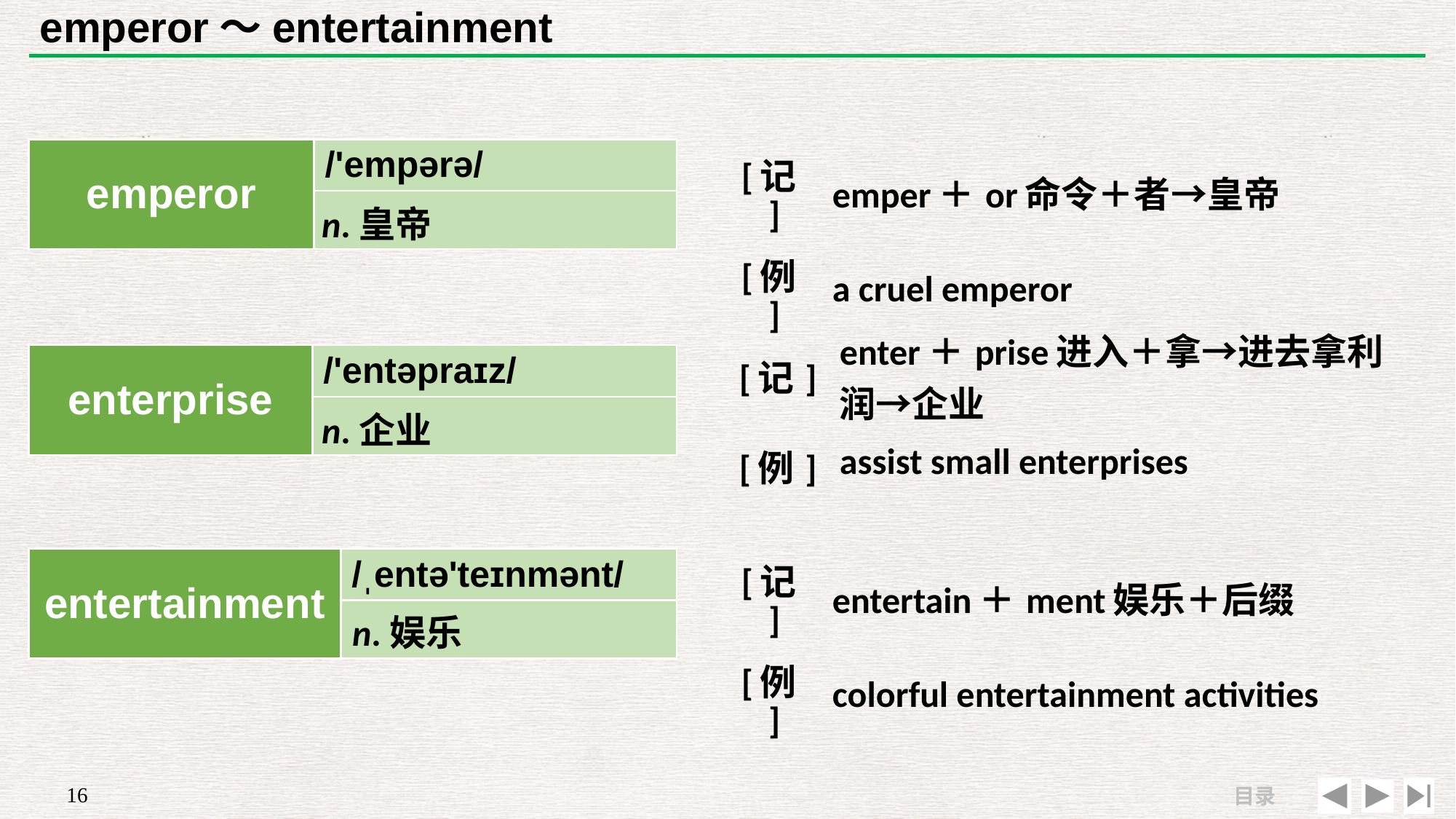

# emperor～entertainment

| emperor | /'empərə/ |
| --- | --- |
|  |  |
| [记] | emper＋or命令＋者→皇帝 |
| --- | --- |
| [例] | a cruel emperor |
n.皇帝
| [记] | enter＋prise进入＋拿→进去拿利润→企业 |
| --- | --- |
| [例] | assist small enterprises |
| enterprise | /'entəpraɪz/ |
| --- | --- |
|  |  |
n.企业
| [记] | entertain＋ment娱乐＋后缀 |
| --- | --- |
| [例] | colorful entertainment activities |
| entertainment | /ˌentə'teɪnmənt/ |
| --- | --- |
|  |  |
n.娱乐